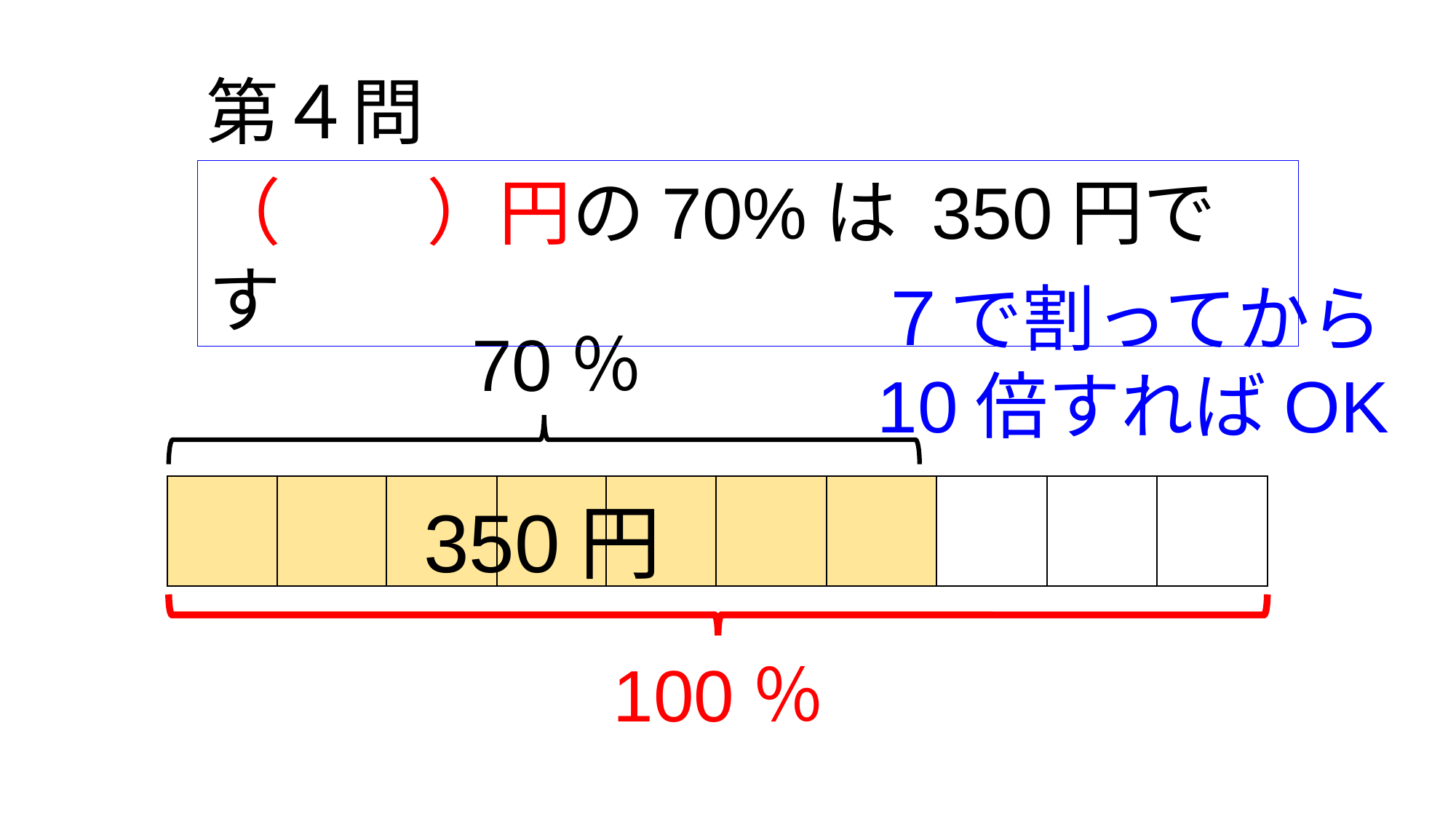

第４問

（　　）円の70%は 350円です
７で割ってから
10倍すればOK
70％

350円
100％